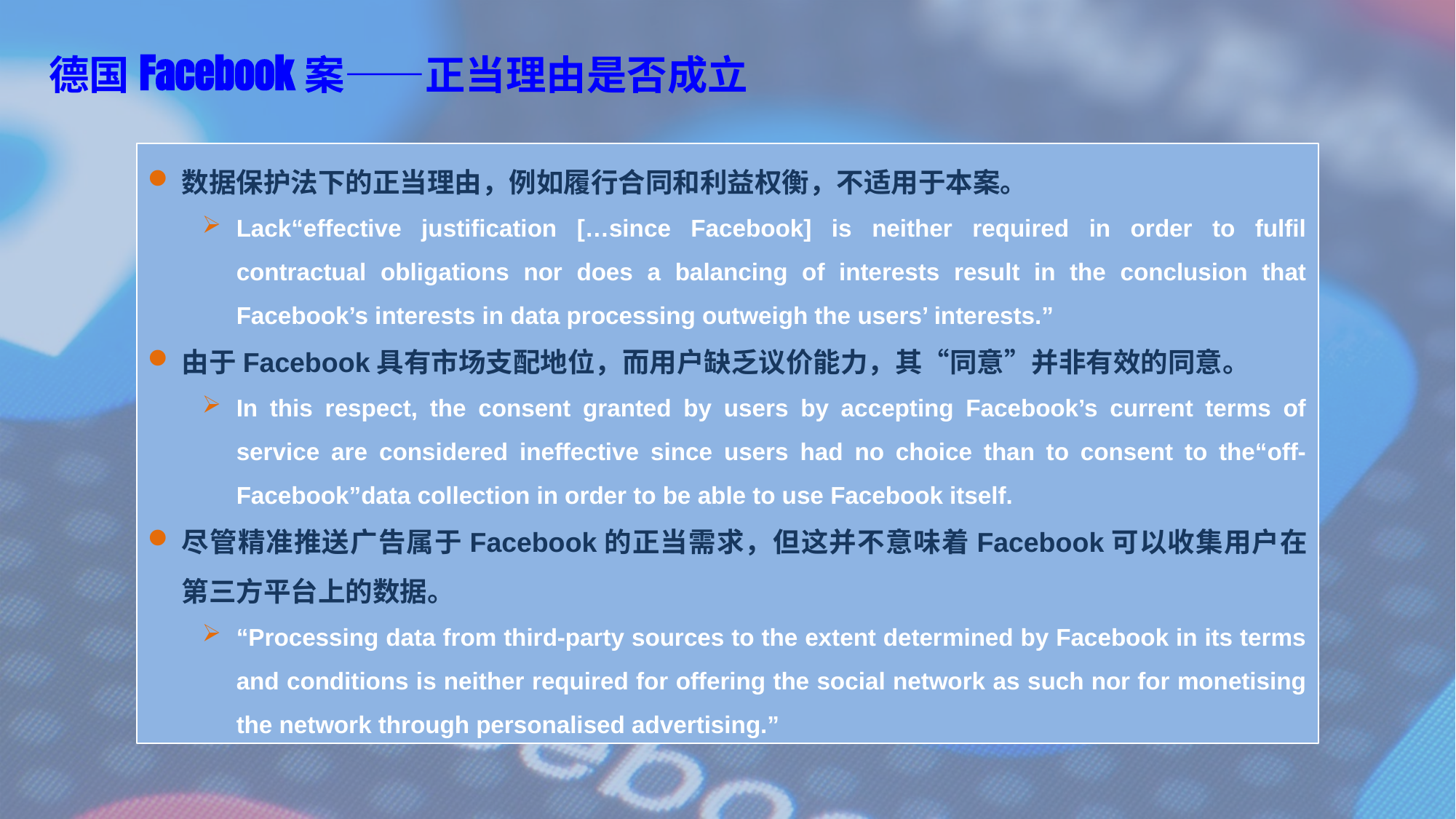

德国Facebook案——正当理由是否成立
数据保护法下的正当理由，例如履行合同和利益权衡，不适用于本案。
Lack“effective justification […since Facebook] is neither required in order to fulfil contractual obligations nor does a balancing of interests result in the conclusion that Facebook’s interests in data processing outweigh the users’ interests.”
由于Facebook具有市场支配地位，而用户缺乏议价能力，其“同意”并非有效的同意。
In this respect, the consent granted by users by accepting Facebook’s current terms of service are considered ineffective since users had no choice than to consent to the“off-Facebook”data collection in order to be able to use Facebook itself.
尽管精准推送广告属于Facebook的正当需求，但这并不意味着Facebook可以收集用户在第三方平台上的数据。
“Processing data from third-party sources to the extent determined by Facebook in its terms and conditions is neither required for offering the social network as such nor for monetising the network through personalised advertising.”